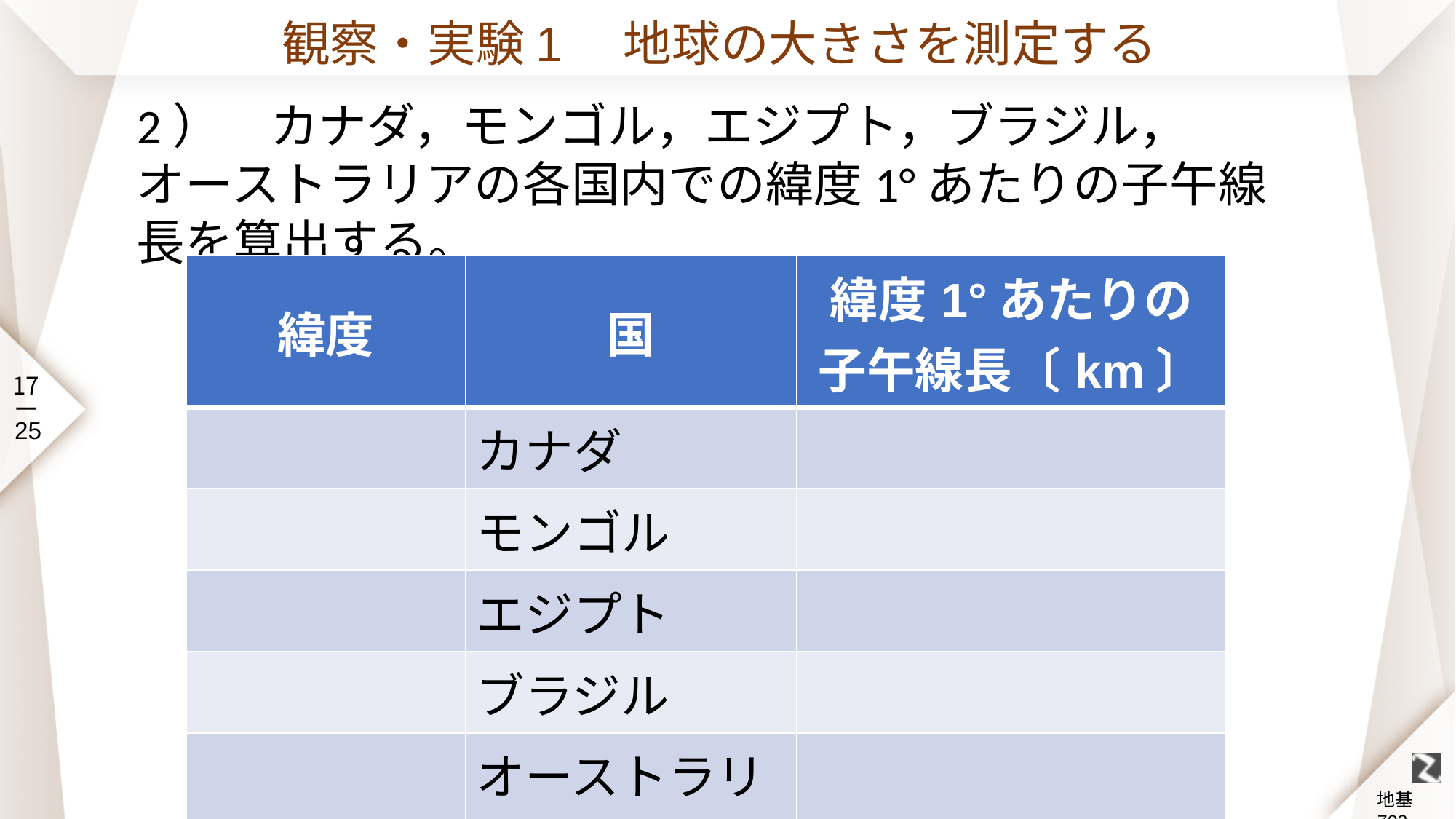

# 観察・実験1　地球の大きさを測定する
１章　１節　|　１　地球の形と大きさ

2）　カナダ，モンゴル，エジプト，ブラジル，オーストラリアの各国内での緯度1°あたりの子午線長を算出する。
| 緯度 | 国 | 緯度1°あたりの子午線長〔km〕 |
| --- | --- | --- |
|  | カナダ |  |
|  | モンゴル |  |
|  | エジプト |  |
|  | ブラジル |  |
|  | オーストラリア |  |